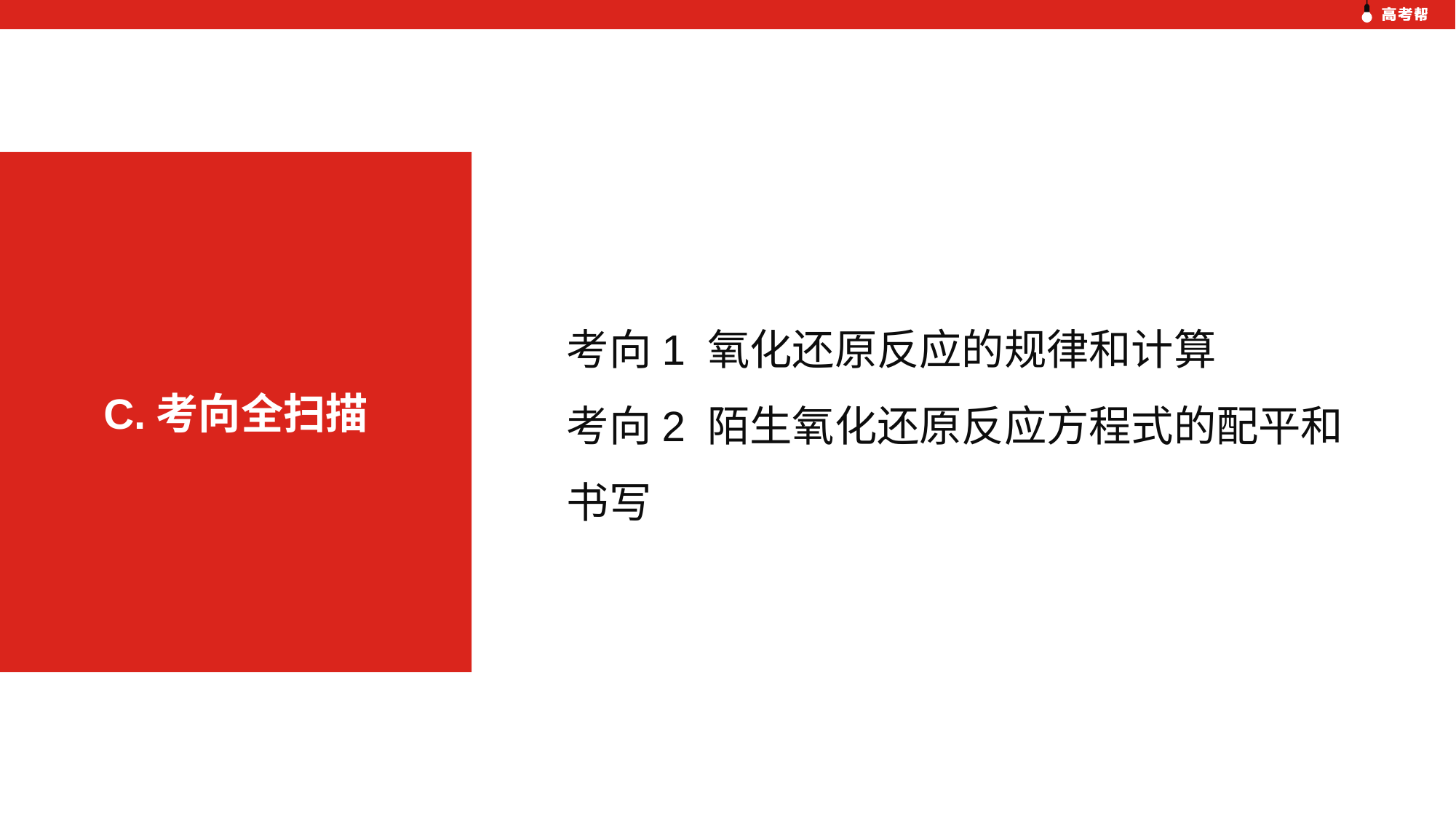

考向1 氧化还原反应的规律和计算
考向2 陌生氧化还原反应方程式的配平和书写
C.考向全扫描